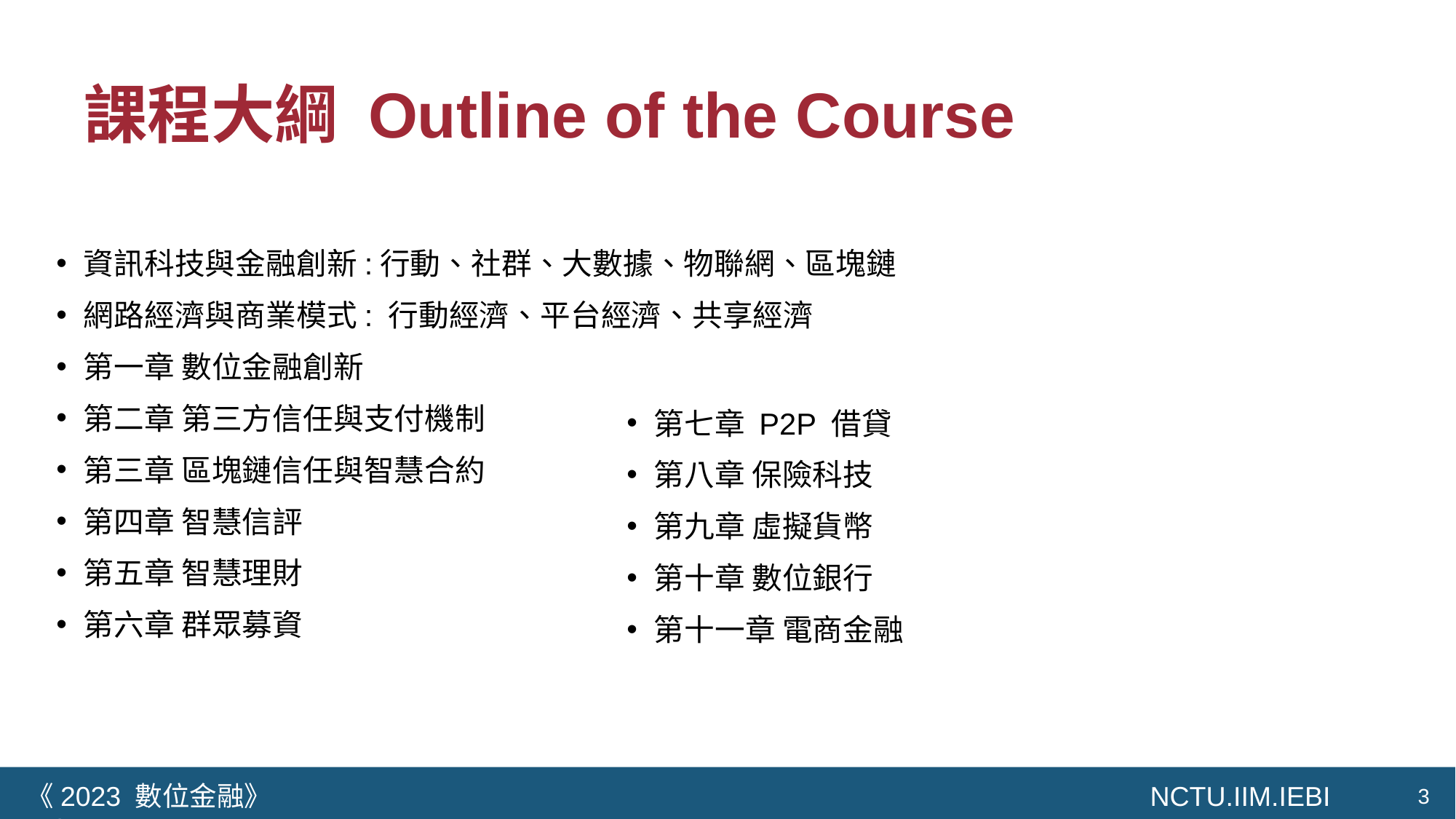

# 課程大綱 Outline of the Course
資訊科技與金融創新:行動、社群、大數據、物聯網、區塊鏈
網路經濟與商業模式: 行動經濟、平台經濟、共享經濟
第一章 數位金融創新
第二章 第三方信任與支付機制
第三章 區塊鏈信任與智慧合約
第四章 智慧信評
第五章 智慧理財
第六章 群眾募資
第七章 P2P 借貸
第八章 保險科技
第九章 虛擬貨幣
第十章 數位銀行
第十一章 電商金融
《2023 數位金融》                                                                                                                                             NCTU.IIM.IEBI Lab
3